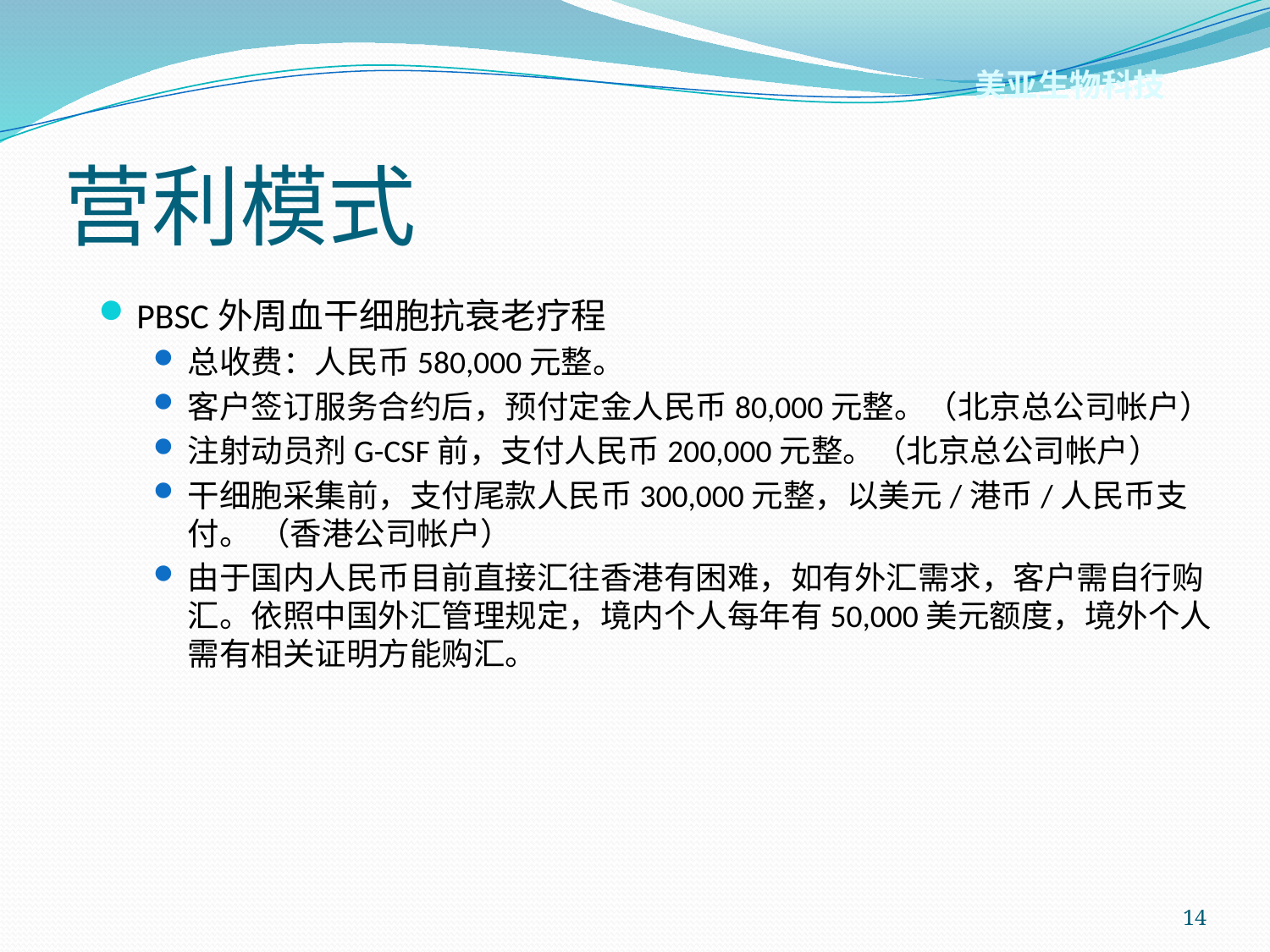

美亚生物科技
# 营利模式

PBSC外周血干细胞抗衰老疗程
总收费：人民币580,000元整。
客户签订服务合约后，预付定金人民币80,000元整。（北京总公司帐户）
注射动员剂G-CSF前，支付人民币200,000元整。（北京总公司帐户）
干细胞采集前，支付尾款人民币300,000元整，以美元/港币/人民币支付。 （香港公司帐户）
由于国内人民币目前直接汇往香港有困难，如有外汇需求，客户需自行购汇。依照中国外汇管理规定，境内个人每年有50,000美元额度，境外个人需有相关证明方能购汇。

14